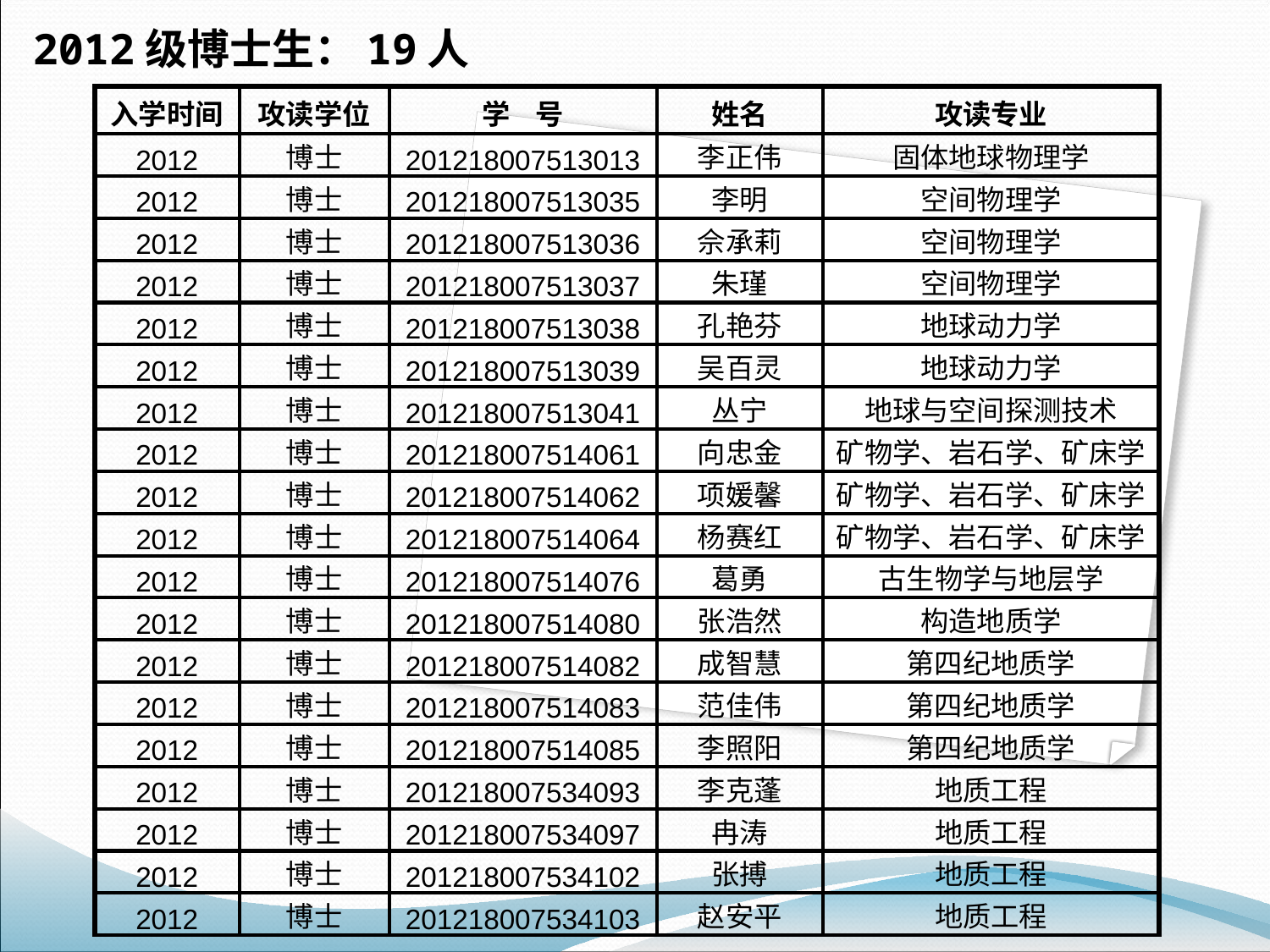

2012级博士生：19人
| 入学时间 | 攻读学位 | 学 号 | 姓名 | 攻读专业 |
| --- | --- | --- | --- | --- |
| 2012 | 博士 | 201218007513013 | 李正伟 | 固体地球物理学 |
| 2012 | 博士 | 201218007513035 | 李明 | 空间物理学 |
| 2012 | 博士 | 201218007513036 | 佘承莉 | 空间物理学 |
| 2012 | 博士 | 201218007513037 | 朱瑾 | 空间物理学 |
| 2012 | 博士 | 201218007513038 | 孔艳芬 | 地球动力学 |
| 2012 | 博士 | 201218007513039 | 吴百灵 | 地球动力学 |
| 2012 | 博士 | 201218007513041 | 丛宁 | 地球与空间探测技术 |
| 2012 | 博士 | 201218007514061 | 向忠金 | 矿物学、岩石学、矿床学 |
| 2012 | 博士 | 201218007514062 | 项媛馨 | 矿物学、岩石学、矿床学 |
| 2012 | 博士 | 201218007514064 | 杨赛红 | 矿物学、岩石学、矿床学 |
| 2012 | 博士 | 201218007514076 | 葛勇 | 古生物学与地层学 |
| 2012 | 博士 | 201218007514080 | 张浩然 | 构造地质学 |
| 2012 | 博士 | 201218007514082 | 成智慧 | 第四纪地质学 |
| 2012 | 博士 | 201218007514083 | 范佳伟 | 第四纪地质学 |
| 2012 | 博士 | 201218007514085 | 李照阳 | 第四纪地质学 |
| 2012 | 博士 | 201218007534093 | 李克蓬 | 地质工程 |
| 2012 | 博士 | 201218007534097 | 冉涛 | 地质工程 |
| 2012 | 博士 | 201218007534102 | 张搏 | 地质工程 |
| 2012 | 博士 | 201218007534103 | 赵安平 | 地质工程 |